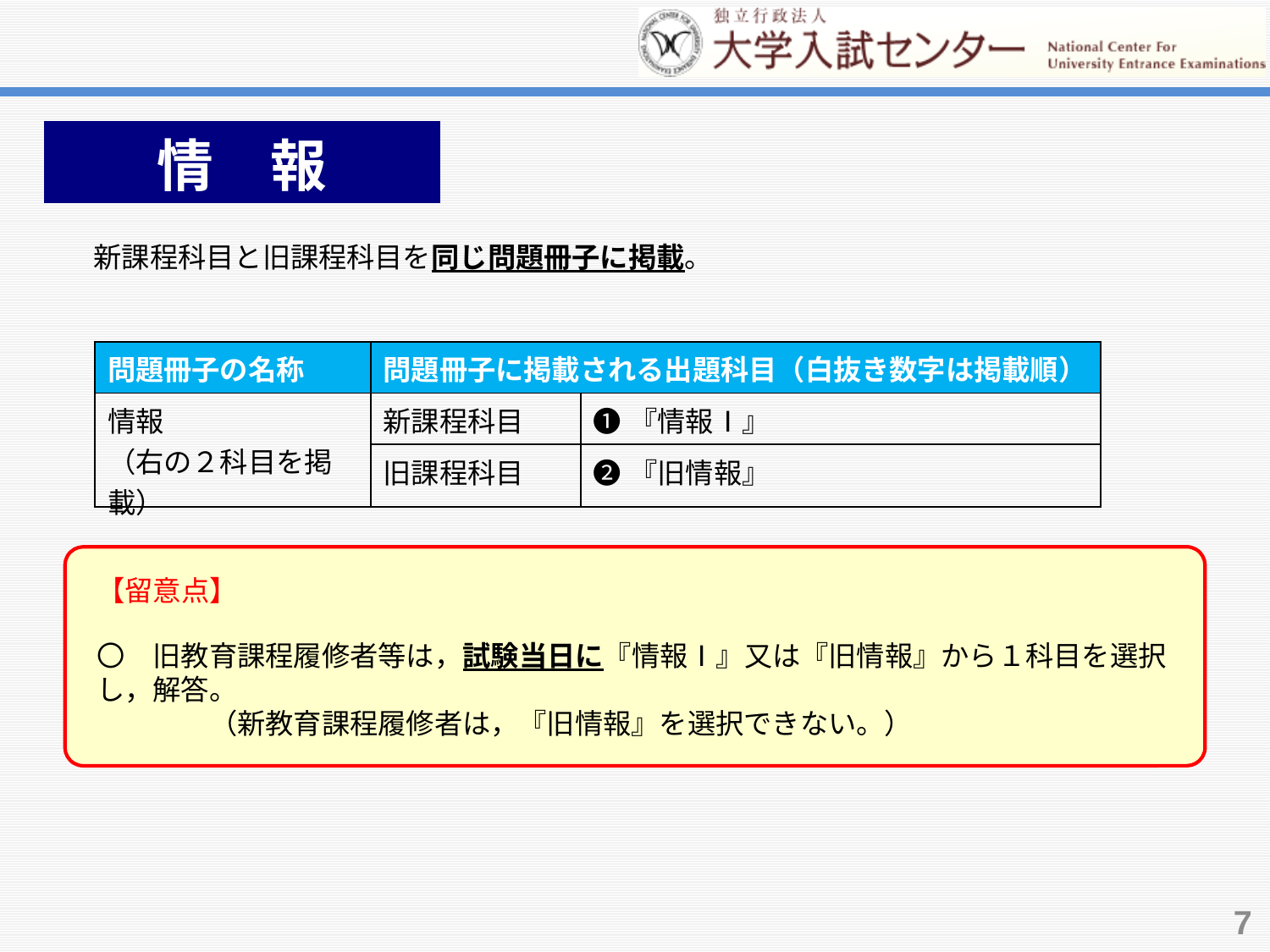

情　報　。
新課程科目と旧課程科目を同じ問題冊子に掲載。
| 問題冊子の名称 | 問題冊子に掲載される出題科目（白抜き数字は掲載順） |  |
| --- | --- | --- |
| 情報 （右の２科目を掲載） | 新課程科目 | ❶『情報Ⅰ』 |
|  | 旧課程科目 | ❷『旧情報』 |
【留意点】
〇　旧教育課程履修者等は，試験当日に『情報Ⅰ』又は『旧情報』から１科目を選択し，解答。
　　　　（新教育課程履修者は，『旧情報』を選択できない。）
7